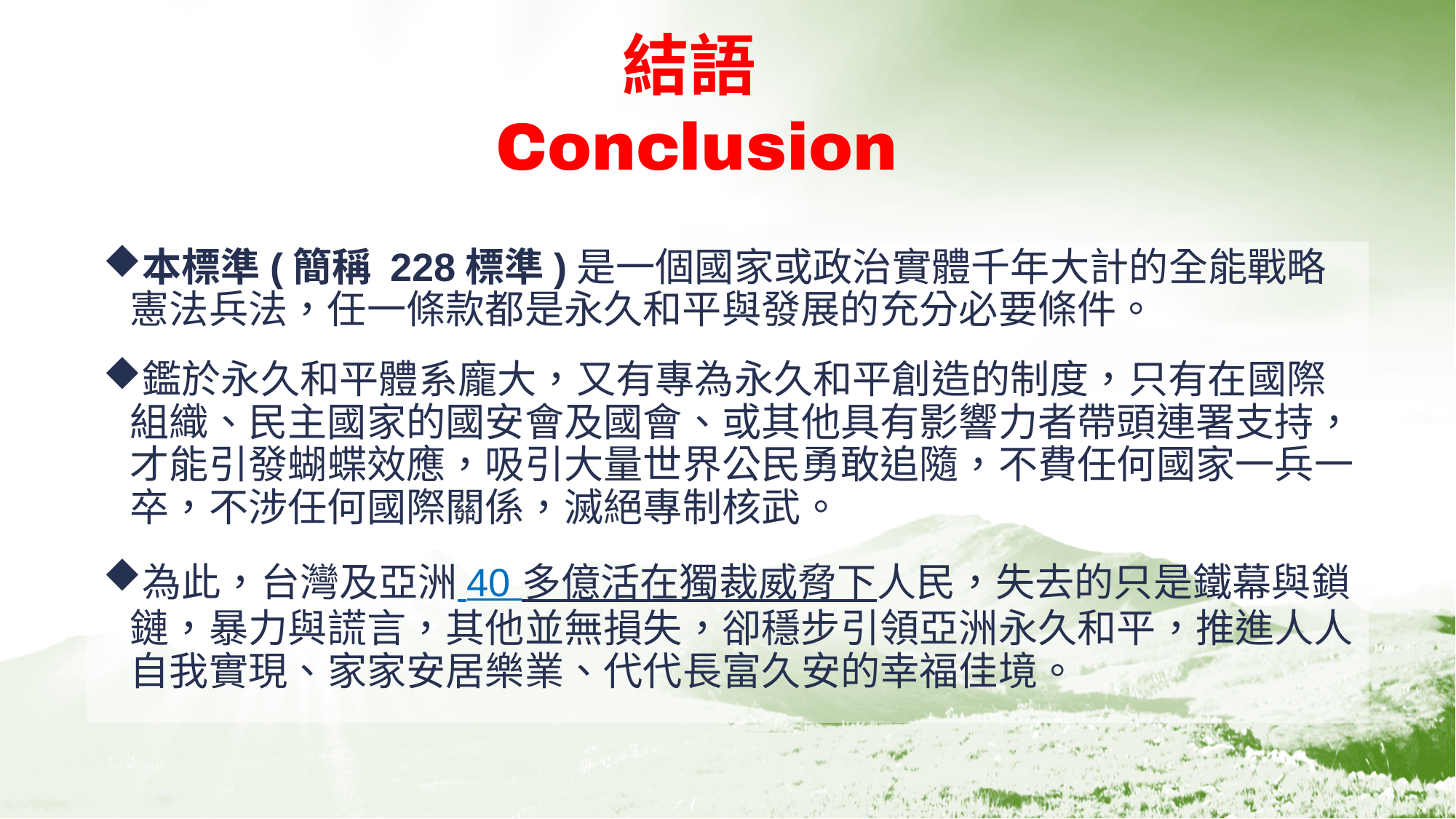

結語
Conclusion
本標準(簡稱 228標準)是一個國家或政治實體千年大計的全能戰略憲法兵法，任一條款都是永久和平與發展的充分必要條件。
鑑於永久和平體系龐大，又有專為永久和平創造的制度，只有在國際組織、民主國家的國安會及國會、或其他具有影響力者帶頭連署支持，才能引發蝴蝶效應，吸引大量世界公民勇敢追隨，不費任何國家一兵一卒，不涉任何國際關係，滅絕專制核武。
為此，台灣及亞洲 40 多億活在獨裁威脅下人民，失去的只是鐵幕與鎖鏈，暴力與謊言，其他並無損失，卻穩步引領亞洲永久和平，推進人人自我實現、家家安居樂業、代代長富久安的幸福佳境。